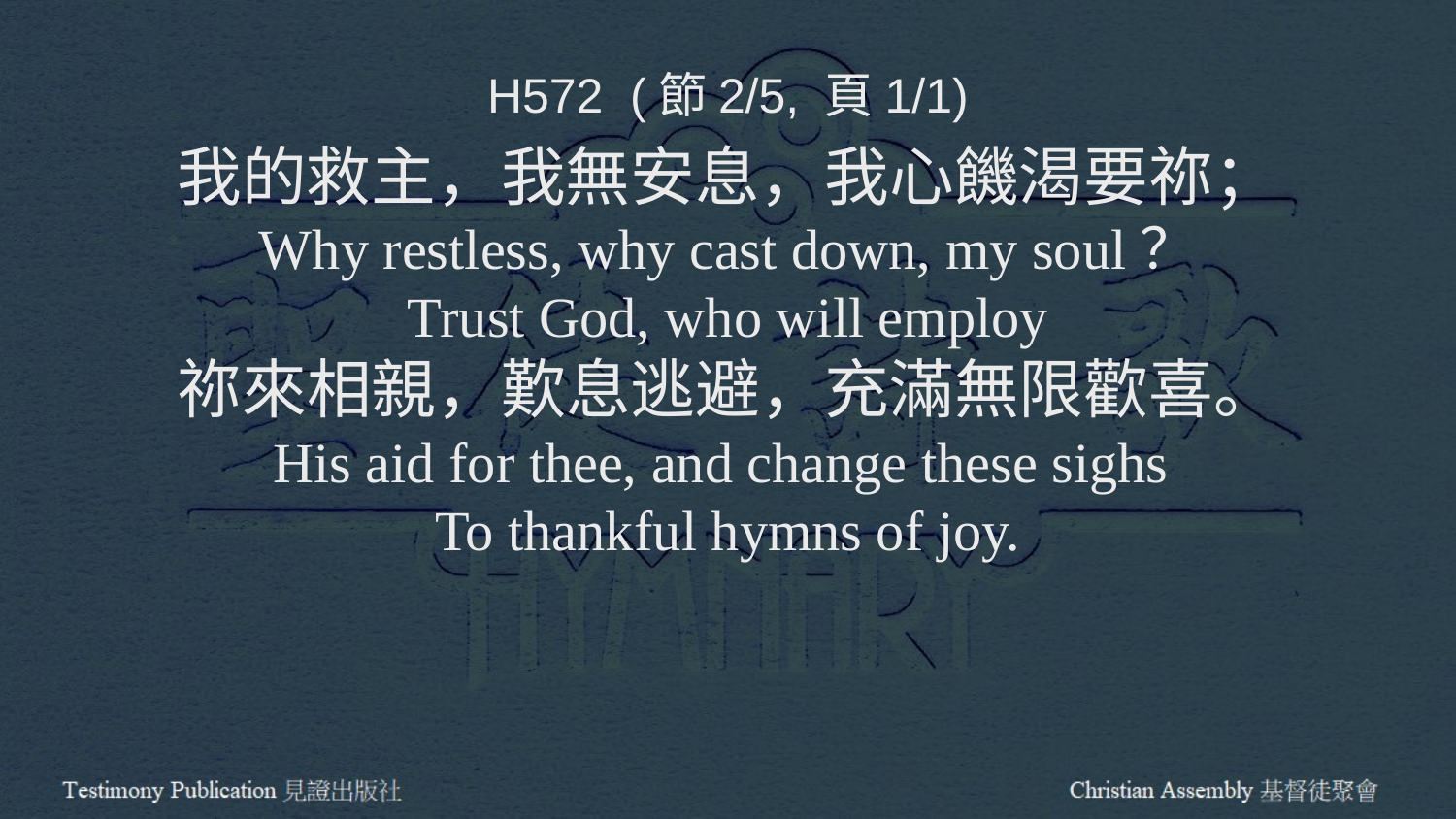

H572  (節2/5, 頁1/1)
我的救主，我無安息，我心饑渴要祢；
Why restless, why cast down, my soul？
Trust God, who will employ
祢來相親，歎息逃避，充滿無限歡喜。
His aid for thee, and change these sighs
To thankful hymns of joy.